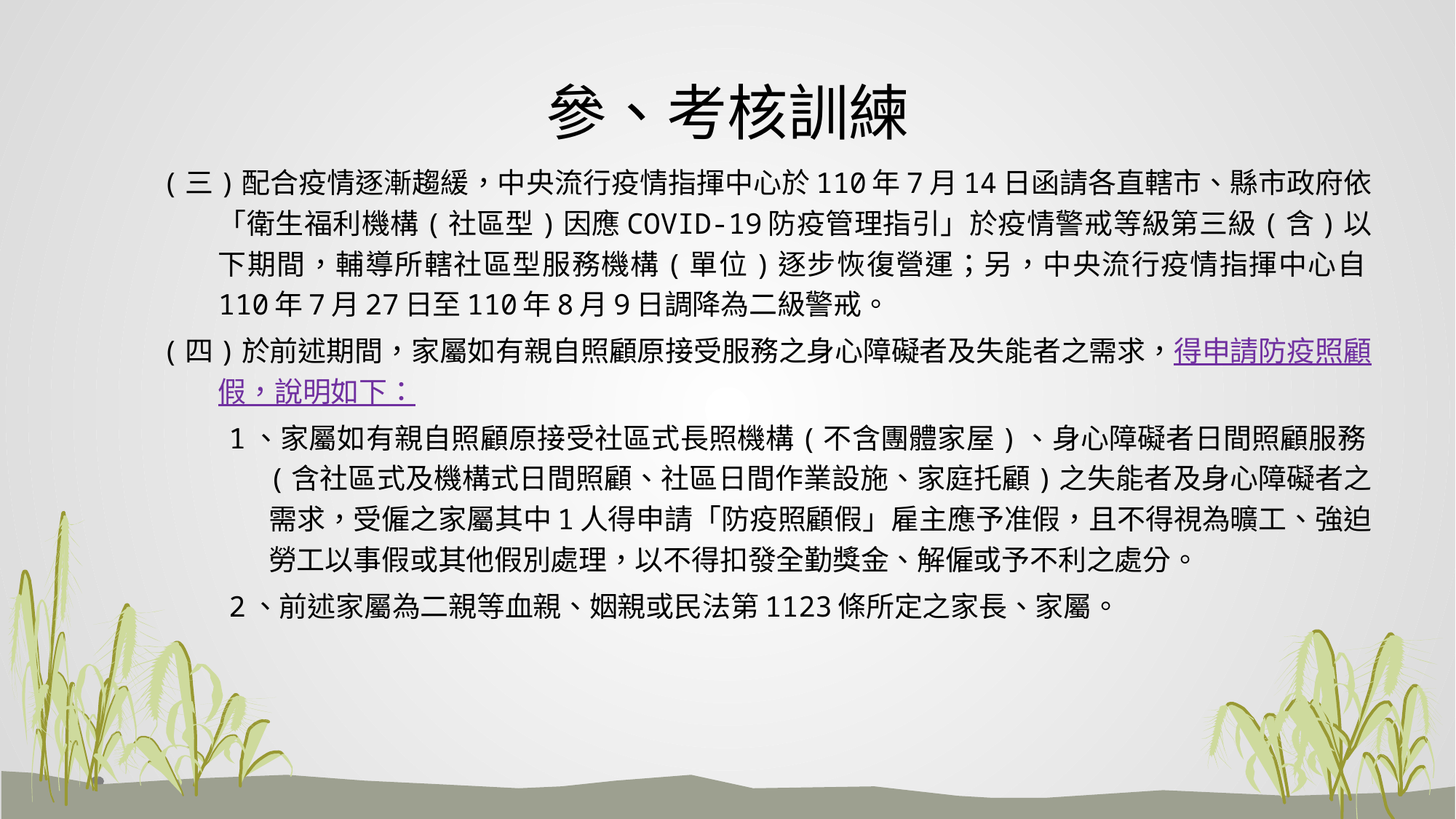

# 參、考核訓練
(三)配合疫情逐漸趨緩，中央流行疫情指揮中心於110年7月14日函請各直轄市、縣市政府依「衛生福利機構(社區型)因應COVID-19防疫管理指引」於疫情警戒等級第三級(含)以下期間，輔導所轄社區型服務機構(單位)逐步恢復營運；另，中央流行疫情指揮中心自110年7月27日至110年8月9日調降為二級警戒。
(四)於前述期間，家屬如有親自照顧原接受服務之身心障礙者及失能者之需求，得申請防疫照顧假，說明如下：
1、家屬如有親自照顧原接受社區式長照機構(不含團體家屋)、身心障礙者日間照顧服務(含社區式及機構式日間照顧、社區日間作業設施、家庭托顧)之失能者及身心障礙者之需求，受僱之家屬其中1人得申請「防疫照顧假」雇主應予准假，且不得視為曠工、強迫勞工以事假或其他假別處理，以不得扣發全勤獎金、解僱或予不利之處分。
2、前述家屬為二親等血親、姻親或民法第1123條所定之家長、家屬。